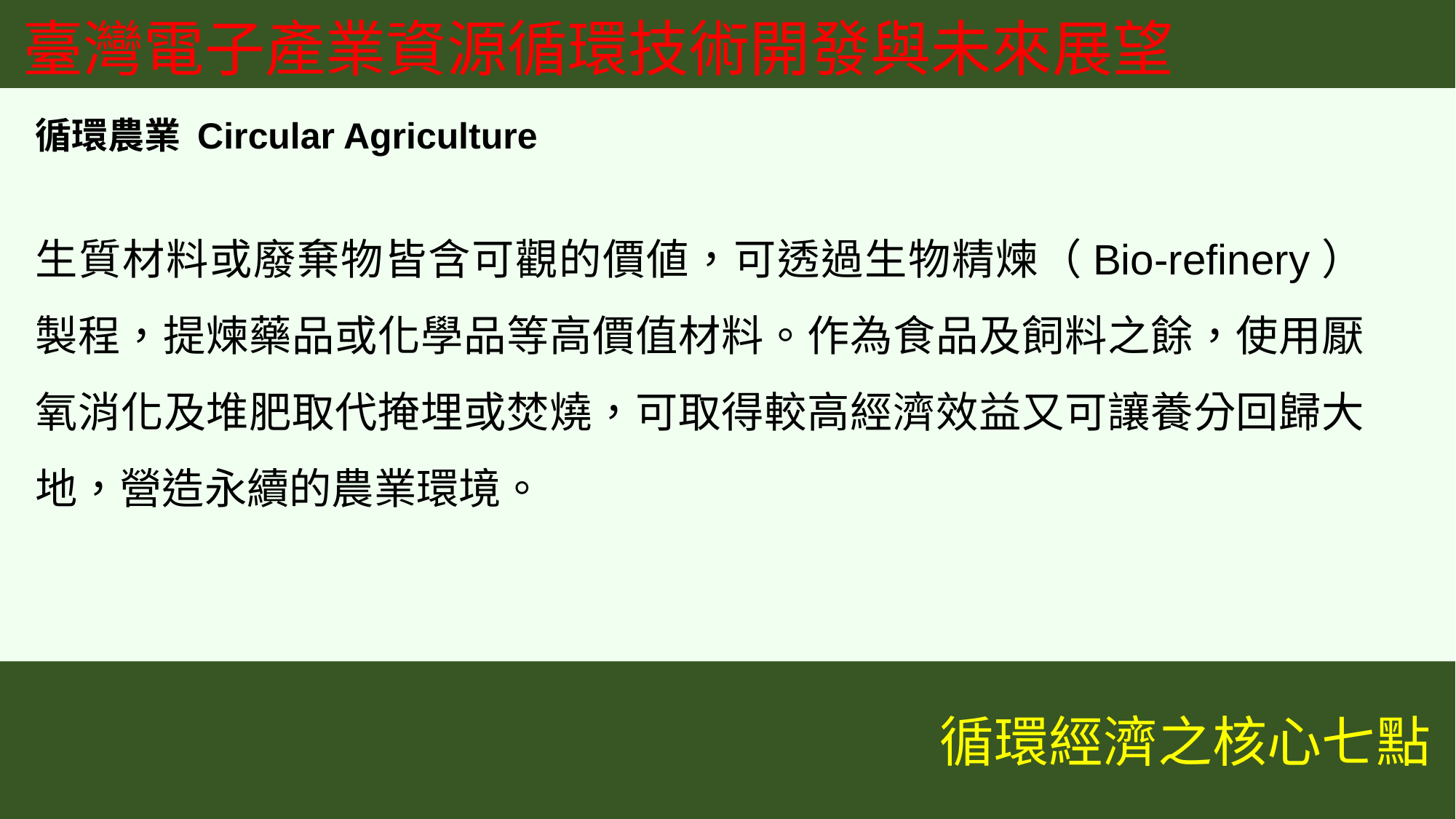

臺灣電子產業資源循環技術開發與未來展望
循環農業 Circular Agriculture

生質材料或廢棄物皆含可觀的價値，可透過生物精煉（Bio-refinery）製程，提煉藥品或化學品等高價值材料。作為食品及飼料之餘，使用厭氧消化及堆肥取代掩埋或焚燒，可取得較高經濟效益又可讓養分回歸大地，營造永續的農業環境。
循環經濟之核心七點